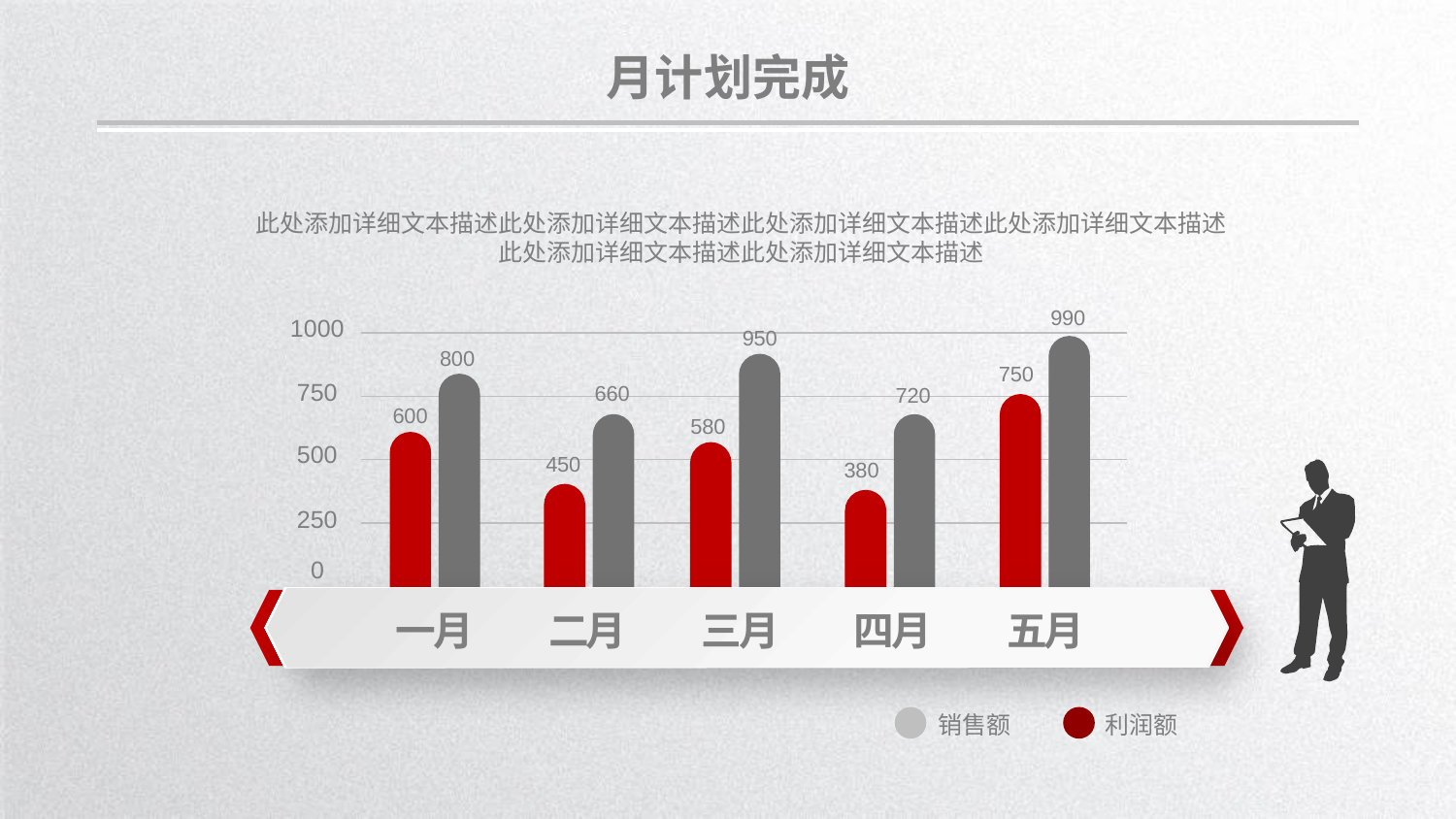

月计划完成
此处添加详细文本描述此处添加详细文本描述此处添加详细文本描述此处添加详细文本描述
此处添加详细文本描述此处添加详细文本描述
990
1000
950
800
750
750
660
720
600
580
500
450
380

250

0

一月
二月
三月
四月
五月
销售额
利润额